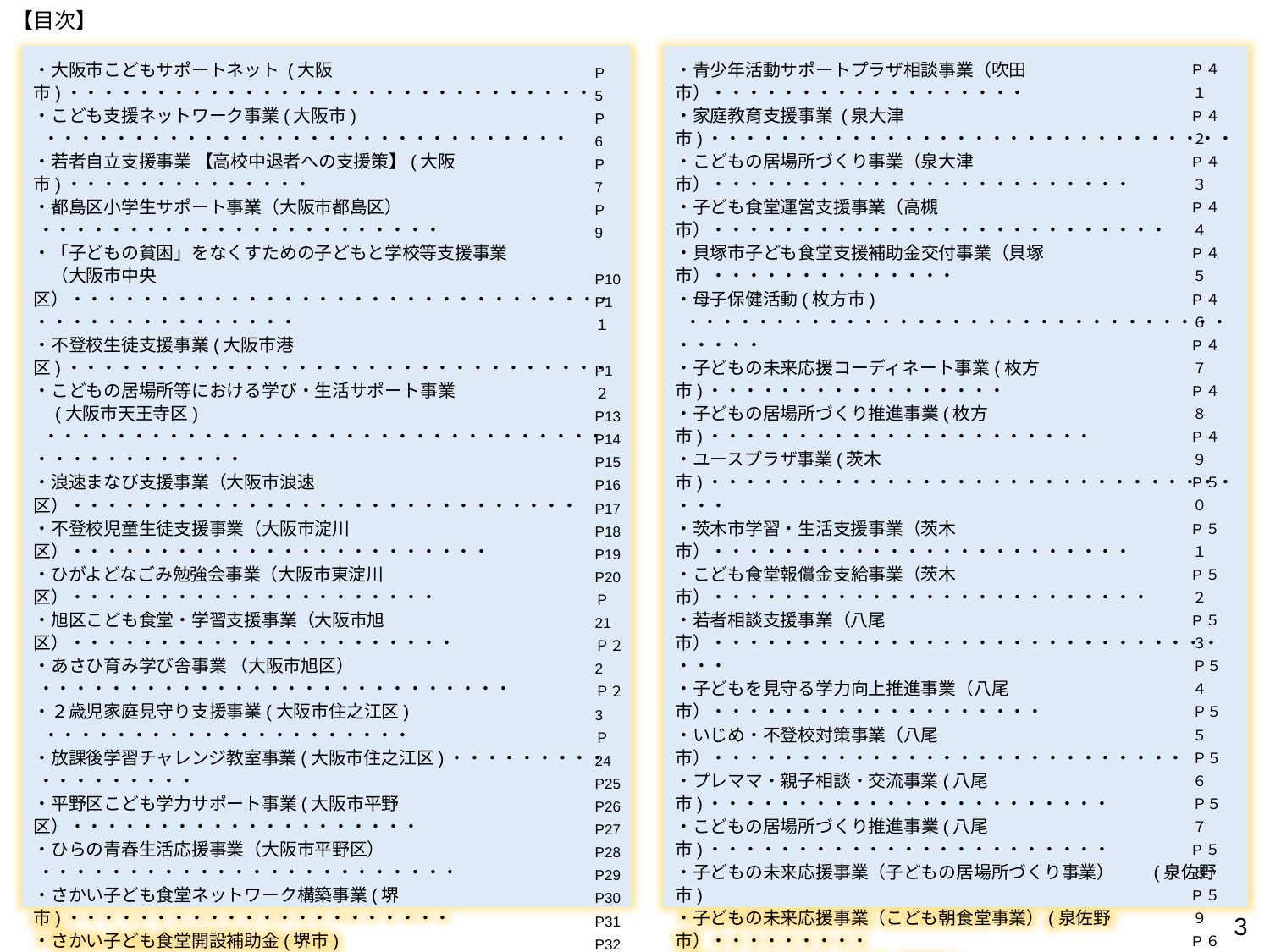

【目次】
・大阪市こどもサポートネット (大阪市)・・・・・・・・・・・・・・・・・・・・・・・・・・・・・・
・こども支援ネットワーク事業(大阪市) ・・・・・・・・・・・・・・・・・・・・・・・・・・・・・・
・若者自立支援事業 【高校中退者への支援策】(大阪市)・・・・・・・・・・・・・・
・都島区小学生サポート事業（大阪市都島区） ・・・・・・・・・・・・・・・・・・・・・・・
・「子どもの貧困」をなくすための子どもと学校等支援事業
　（大阪市中央区）・・・・・・・・・・・・・・・・・・・・・・・・・・・・・・・・・・・・・・・・・・・・・・
・不登校生徒支援事業(大阪市港区)・・・・・・・・・・・・・・・・・・・・・・・・・・・・・・・
・こどもの居場所等における学び・生活サポート事業
　(大阪市天王寺区) ・・・・・・・・・・・・・・・・・・・・・・・・・・・・・・・・・・・・・・・・・・・・
・浪速まなび支援事業（大阪市浪速区）・・・・・・・・・・・・・・・・・・・・・・・・・・・・・
・不登校児童生徒支援事業（大阪市淀川区）・・・・・・・・・・・・・・・・・・・・・・・・
・ひがよどなごみ勉強会事業（大阪市東淀川区）・・・・・・・・・・・・・・・・・・・・・
・旭区こども食堂・学習支援事業（大阪市旭区）・・・・・・・・・・・・・・・・・・・・・・
・あさひ育み学び舎事業 （大阪市旭区） ・・・・・・・・・・・・・・・・・・・・・・・・・・・
・２歳児家庭見守り支援事業(大阪市住之江区) ・・・・・・・・・・・・・・・・・・・・・
・放課後学習チャレンジ教室事業(大阪市住之江区)・・・・・・・・・ ・・・・・・・・・
・平野区こども学力サポート事業(大阪市平野区）・・・・・・・・・・・・・・・・・・・・
・ひらの青春生活応援事業（大阪市平野区） ・・・・・・・・・・・・・・・・・・・・・・・・
・さかい子ども食堂ネットワーク構築事業(堺市)・・・・・・・・・・・・・・・・・・・・・・
・さかい子ども食堂開設補助金(堺市) ・・・・・・・・・・・・・・・・・・・・・・・・・・・・・
・不登校の子どもの学びとつながりサポート事業　 (堺市) ・・・・・・・・・・・・・
・岸和田市学習支援事業（学習支援）(岸和田市)・・・・・・・・・・・・・・・・・・・・
・放課後学習支援事業（岸和田市）・・・・・・・・・・・・・・・・・・・・・・・・・・・・・・・・
・いじめ防止教育相談充実事業（岸和田市）・・・・・・・・・・・・・・・・・・・・・・・・・
・スクールソーシャルワーカー活用事業(豊中市)・・・・・・・・・・・・・・・・・・・・・・
・幼保こ小連絡協議会(豊中市) ・・・・・・・・・・・・・・・・・・・・・・・・・・・・・・・・・・・
・こども総合相談事業(豊中市) ・・・・・・・・・・・・・・・・・・・・・・・・・・・・・・・・・・・
・豊中市子どもの居場所づくり推進事業補助金（豊中市）・・・・・・・・・・・・・・
・子どもの居場所ネットワーク事業(豊中市) ・・・・・・・・・・・・・・・・・・・・・・・・・
・児童育成支援拠点事業（豊中市）・・・・・・・・・・・・・・・・・・・・・・・・・・・・・・・・
・豊中型認定居場所事業補助金（豊中市）・・・・・・・・・・・・・・・・・・・・・・・・・・
・いじめ・不登校等トータルサポート事業(池田市) ・・・・・・・・・・・・・・・・・・・・
・NPO連携教育相談等支援事業(池田市)・・・・・・・・・・・・・・・・・・・・・・・・・・
・教育相談事業（池田市）・・・・・・・・・・・・・・・・・・・・・・・・・・・・・・・・・・・・・・・・
・こども食堂開設支援事業(池田市) ・・・・・・・・・・・・・・・・・・・・・・・・・・・・・・・
・子どもサポートチーム事業（吹田市）・・・・・・・・・・・・・・・・・・・・・・・・・・・・・・
・子供の生活支援事業(吹田市) ・・・・・・・・・・・・・・・・・・・・・・・・・・・・・・・・・・

・青少年活動サポートプラザ相談事業（吹田市）・・・・・・・・・・・・・・・・・・
・家庭教育支援事業 (泉大津市)・・・・・・・・・・・・・・・・・・・・・・・・・・・・・・
・こどもの居場所づくり事業（泉大津市）・・・・・・・・・・・・・・・・・・・・・・・・
・子ども食堂運営支援事業（高槻市）・・・・・・・・・・・・・・・・・・・・・・・・・・
・貝塚市子ども食堂支援補助金交付事業（貝塚市）・・・・・・・・・・・・・・
・母子保健活動(枚方市) ・・・・・・・・・・・・・・・・・・・・・・・・・・・・・・・・・・・・
・子どもの未来応援コーディネート事業(枚方市)・・・・・・・・・・・・・・・・・
・子どもの居場所づくり推進事業(枚方市)・・・・・・・・・・・・・・・・・・・・・・
・ユースプラザ事業(茨木市)・・・・・・・・・・・・・・・・・・・・・・・・・・・・・・・・・
・茨木市学習・生活支援事業（茨木市）・・・・・・・・・・・・・・・・・・・・・・・・
・こども食堂報償金支給事業（茨木市）・・・・・・・・・・・・・・・・・・・・・・・・・
・若者相談支援事業（八尾市）・・・・・・・・・・・・・・・・・・・・・・・・・・・・・・・・
・子どもを見守る学力向上推進事業（八尾市）・・・・・・・・・・・・・・・・・・・
・いじめ・不登校対策事業（八尾市）・・・・・・・・・・・・・・・・・・・・・・・・・・・
・プレママ・親子相談・交流事業(八尾市)・・・・・・・・・・・・・・・・・・・・・・・
・こどもの居場所づくり推進事業(八尾市)・・・・・・・・・・・・・・・・・・・・・・・
・子どもの未来応援事業（子どもの居場所づくり事業）　　(泉佐野市)
・子どもの未来応援事業（こども朝食堂事業）(泉佐野市）・・・・・・・・・
・子ども食堂運営支援事業（富田林市）・・・・・・・・・・・・・・・・・・・・・・・・
・子ども食堂支援事業（寝屋川市）・・・・・・・・・・・・・・・・・・・・・・・・・・・・
・子ども食堂支援事業（大東市）・・・・・・・・・・・・・・・・・・・・・・・・・・・・・・
・子どもの貧困対策推進事業(和泉市) ・・・・・・・・・・・・・・・・・・・・・・・・
・子ども成長見守りシステム管理運営事業(箕面市)・・・・・・・・・・・・・・
・社会的居場所づくり事業補助金(柏原市)・・・・・・・・・・・・・・・・・・・・・
・羽曳野市日常生活支援事業(羽曳野市) ・・・・・・・・・・・・・・・・・・・・・
・羽曳野市子どもの居場所づくり事業(羽曳野市) ・・・・・・・・・・・・・・・
・子どもの未来応援ネットワーク事業(門真市) ・・・・・・・・・・・・・・・・・・
・子どもの未来応援プログラム事業（門真市）・・・・・・・・・・・・・・・・・・・
・ひとり親家庭等応援KａｄｏＥａｔｓ事業（門真市）・・・・・・・・・・・・・・・・・
・「チーム学校」支援体制充実事業(門真市) ・・・・・・・・・・・・・・・・・・・・
・子ども食堂運営補助事業（摂津市）・・・・・・・・・・・・・・・・・・・・・・・・・・
・ひとり親家庭への学習支援事業（藤井寺市）・・・・・・・・・・・・・・・・・・・
・学習を伴う子どもの居場所づくり支援事業(東大阪市) ・・・・・・・・・・
・食の提供を伴う子どもの居場所づくり支援事業(東大阪市) ・・・・・・
・子ども食堂応援事業(泉南市) ・・・・・・・・・・・・・・・・・・・・・・・・・・・・・・
・教育支援センターにおける機能拡充(四條畷市) ・・・・・・・・・・・・・・・
・アウトリーチ型家庭教育支援事業(交野市) ・・・・・・・・・・・・・・・・・・・

P４１
P４２
P４３
P４４
P４５
P４６
P４７
P４８
P４９
P５０
P５１
P５２
P５３
Ｐ５４
Ｐ５５
Ｐ５６
Ｐ５７
P５８
P５９
P６０
P６１
P６２
P６３
P６４
P６５
P６６
P６７
P６８
P６９
P７０
P７１
P７２
P７３
P７４
P７５
P７６
P７７
P　5
P　6
P　7
P　9

P10
P1１

P1２
P13
P14
P15
P16
P17
P18
P19
P20
Ｐ21
Ｐ２2
Ｐ２3
Ｐ24
P25
P26
P27
P28
P29
P30
P31
P32
P33
P34
P35
P36
P37
P3８
P3９P４０

3